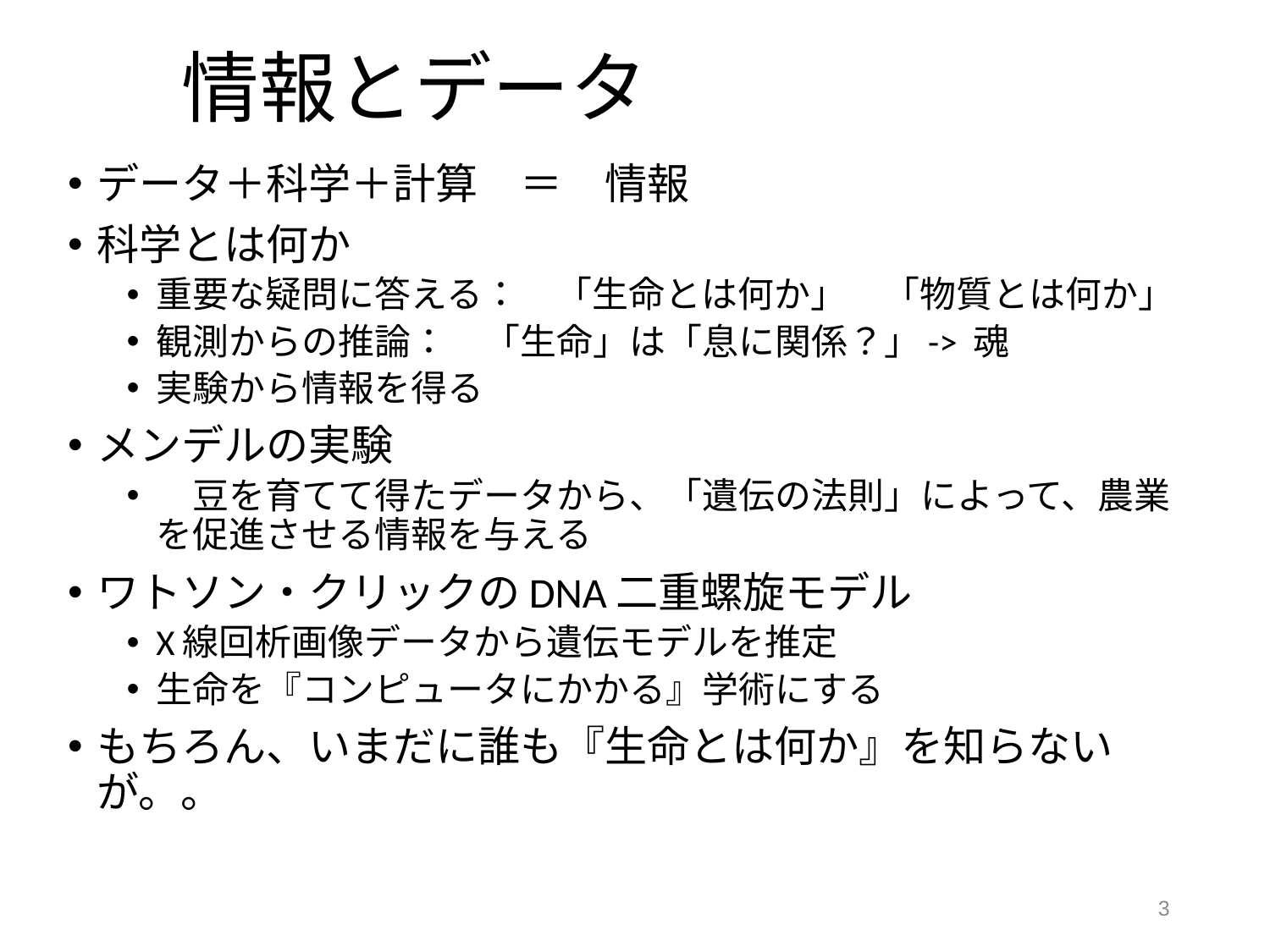

# 情報とデータ
データ＋科学＋計算　＝　情報
科学とは何か
重要な疑問に答える：　「生命とは何か」　「物質とは何か」
観測からの推論：　「生命」は「息に関係？」-> 魂
実験から情報を得る
メンデルの実験
　豆を育てて得たデータから、「遺伝の法則」によって、農業を促進させる情報を与える
ワトソン・クリックのDNA二重螺旋モデル
X線回析画像データから遺伝モデルを推定
生命を『コンピュータにかかる』学術にする
もちろん、いまだに誰も『生命とは何か』を知らないが。。
3